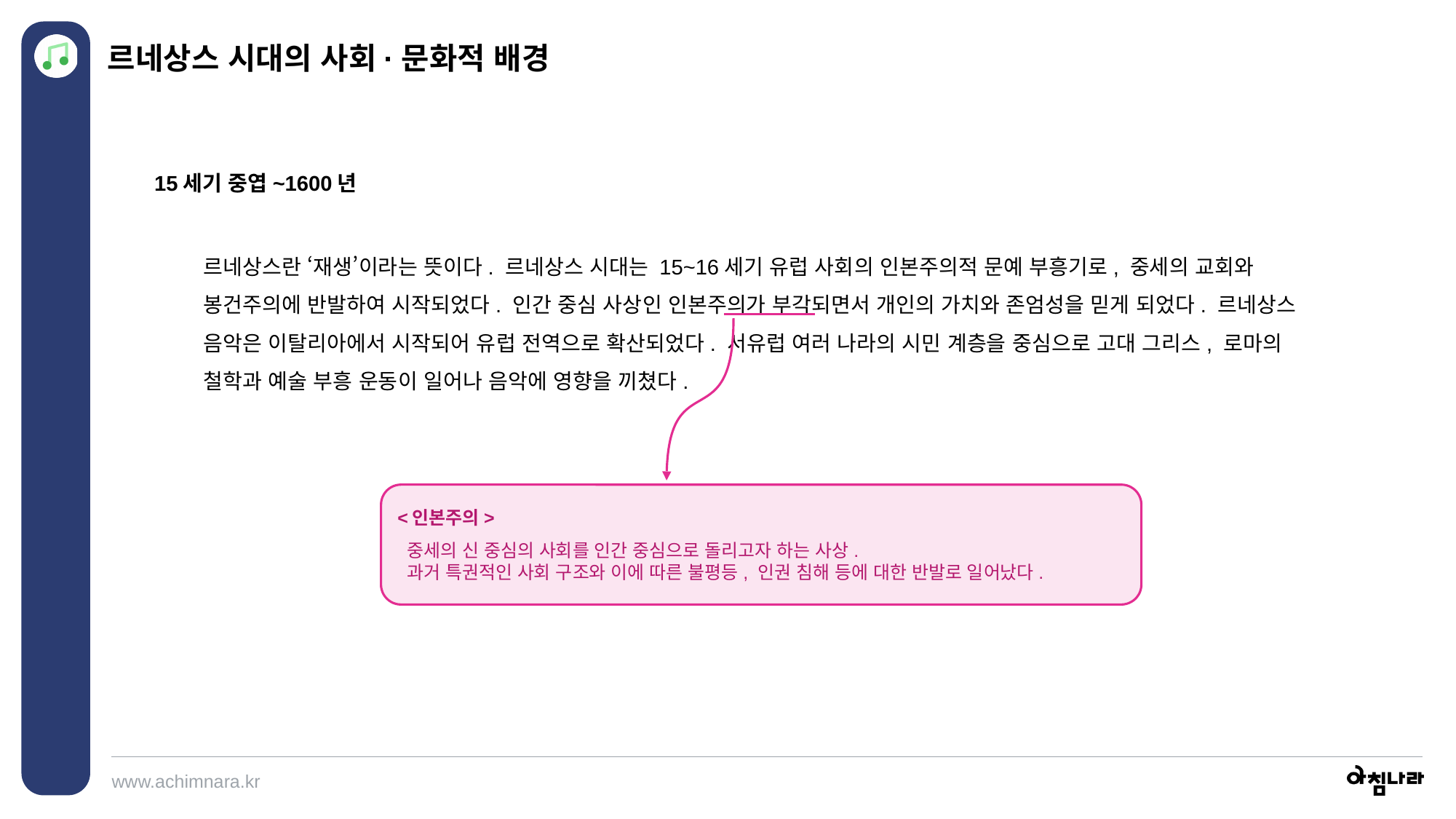

르네상스 시대의 사회·문화적 배경
15세기 중엽~1600년
르네상스란 ‘재생’이라는 뜻이다. 르네상스 시대는 15~16세기 유럽 사회의 인본주의적 문예 부흥기로, 중세의 교회와 봉건주의에 반발하여 시작되었다. 인간 중심 사상인 인본주의가 부각되면서 개인의 가치와 존엄성을 믿게 되었다. 르네상스 음악은 이탈리아에서 시작되어 유럽 전역으로 확산되었다. 서유럽 여러 나라의 시민 계층을 중심으로 고대 그리스, 로마의 철학과 예술 부흥 운동이 일어나 음악에 영향을 끼쳤다.
<인본주의>

 중세의 신 중심의 사회를 인간 중심으로 돌리고자 하는 사상.
 과거 특권적인 사회 구조와 이에 따른 불평등, 인권 침해 등에 대한 반발로 일어났다.